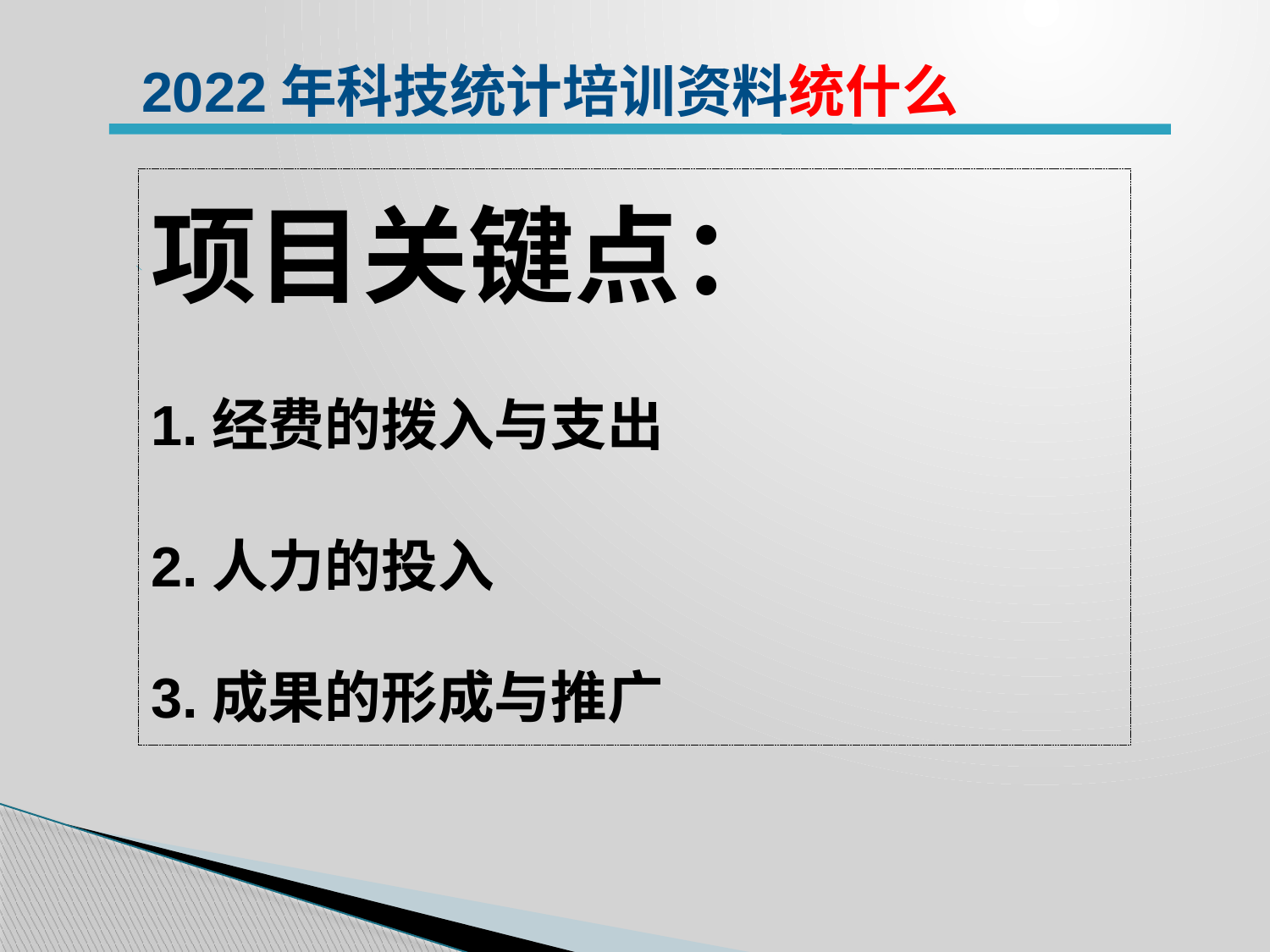

2022年科技统计培训资料统什么
项目关键点：
1.经费的拨入与支出
2.人力的投入
3.成果的形成与推广